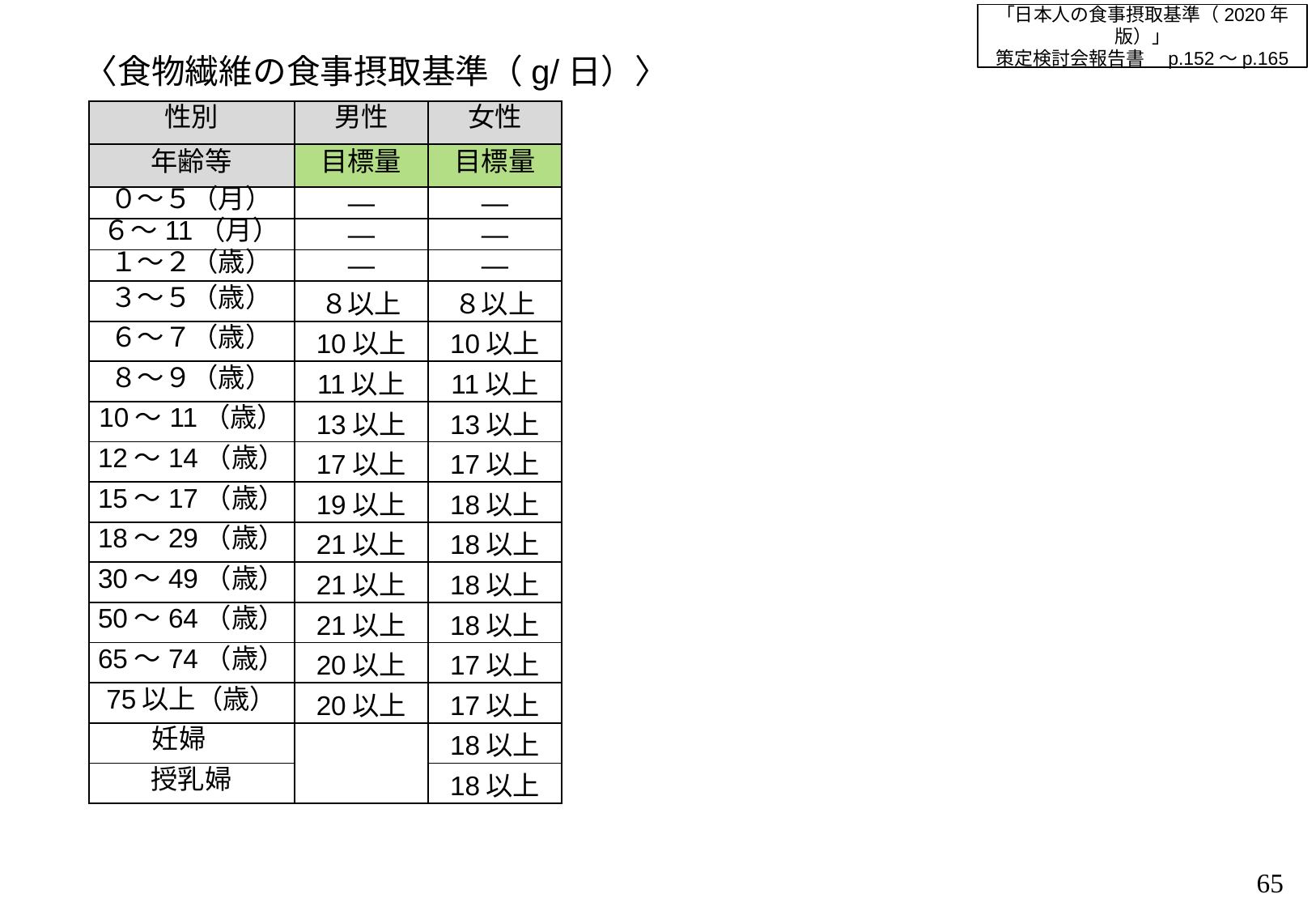

「日本人の食事摂取基準（2020年版）」
策定検討会報告書　p.152～p.165
〈食物繊維の食事摂取基準（g/日）〉
| 性別 | 男性 | 女性 |
| --- | --- | --- |
| 年齢等 | 目標量 | 目標量 |
| ０～５（月） | ― | ― |
| ６～11（月） | ― | ― |
| １～２（歳） | ― | ― |
| ３～５（歳） | ８以上 | ８以上 |
| ６～７（歳） | 10以上 | 10以上 |
| ８～９（歳） | 11以上 | 11以上 |
| 10～11（歳） | 13以上 | 13以上 |
| 12～14（歳） | 17以上 | 17以上 |
| 15～17（歳） | 19以上 | 18以上 |
| 18～29（歳） | 21以上 | 18以上 |
| 30～49（歳） | 21以上 | 18以上 |
| 50～64（歳） | 21以上 | 18以上 |
| 65～74（歳） | 20以上 | 17以上 |
| 75以上（歳） | 20以上 | 17以上 |
| 妊婦 |  | 18以上 |
| 授乳婦 |  | 18以上 |
65